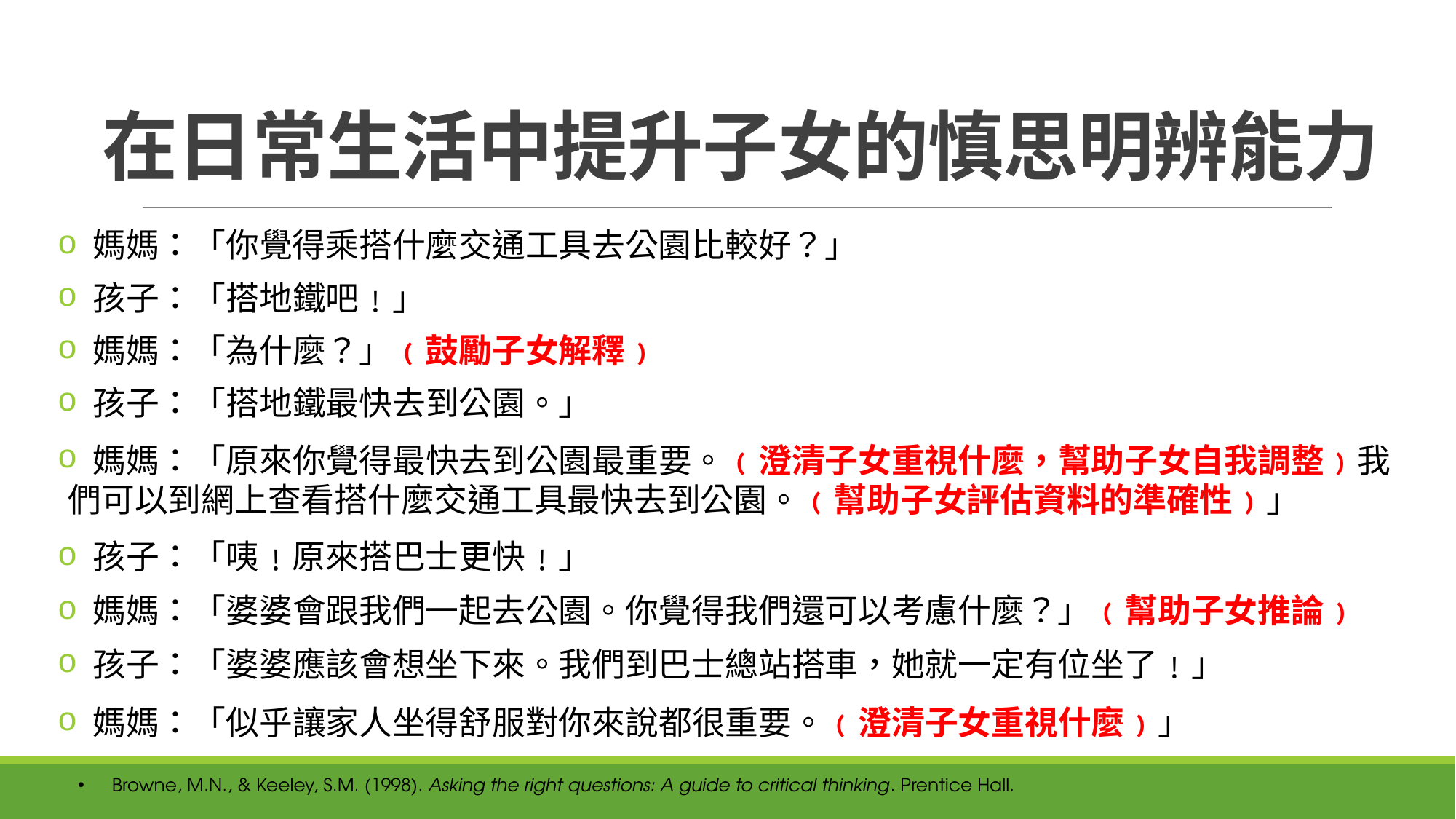

# 在日常生活中提升子女的慎思明辨能力
 媽媽：「你覺得乘搭什麼交通工具去公園比較好？」

 孩子：「搭地鐵吧﹗」

 媽媽：「為什麼？」﹙鼓勵子女解釋﹚

 孩子：「搭地鐵最快去到公園。」

 媽媽：「原來你覺得最快去到公園最重要。﹙澄清子女重視什麼，幫助子女自我調整﹚我們可以到網上查看搭什麼交通工具最快去到公園。﹙幫助子女評估資料的準確性﹚」

 孩子：「咦﹗原來搭巴士更快﹗」
 媽媽：「婆婆會跟我們一起去公園。你覺得我們還可以考慮什麼？」﹙幫助子女推論﹚

 孩子：「婆婆應該會想坐下來。我們到巴士總站搭車，她就一定有位坐了﹗」

 媽媽：「似乎讓家人坐得舒服對你來說都很重要。﹙澄清子女重視什麼﹚」
Browne, M.N., & Keeley, S.M. (1998). Asking the right questions: A guide to critical thinking. Prentice Hall.